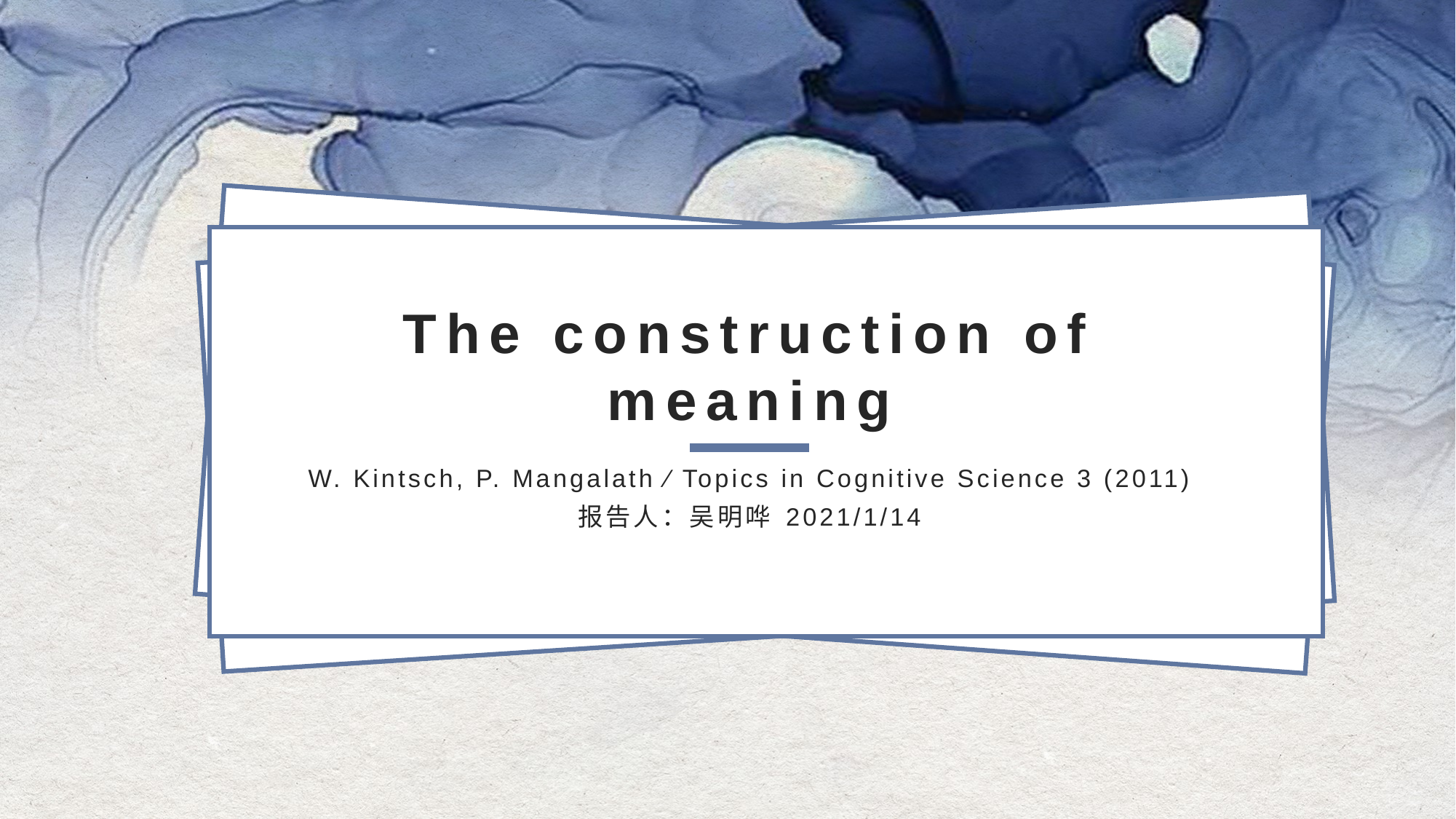

# The construction of meaning
W. Kintsch, P. Mangalath ⁄ Topics in Cognitive Science 3 (2011)
报告人：吴明哗 2021/1/14